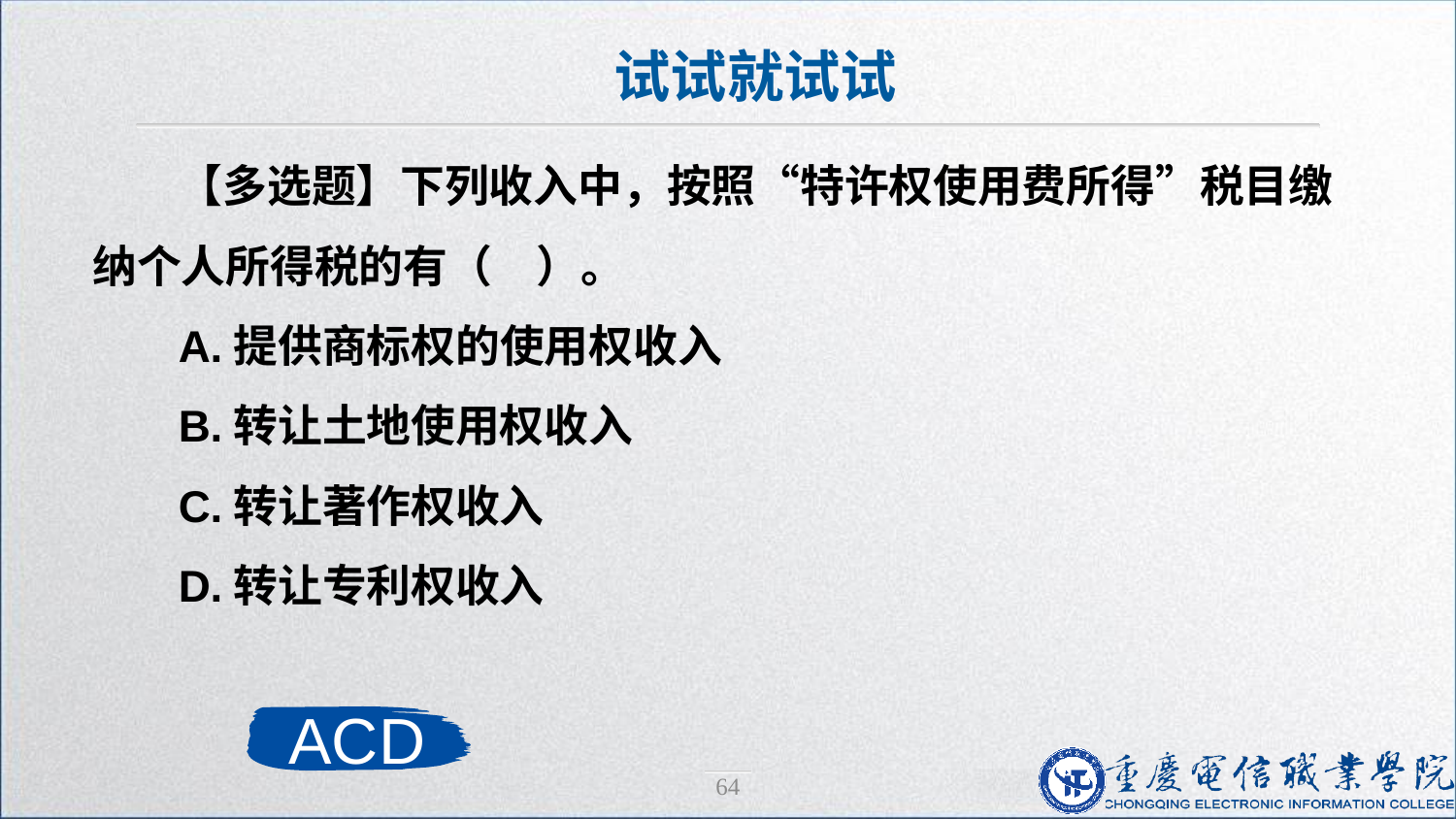

试试就试试
【多选题】下列收入中，按照“特许权使用费所得”税目缴纳个人所得税的有（　）。
A.提供商标权的使用权收入
B.转让土地使用权收入
C.转让著作权收入
D.转让专利权收入
ACD

64